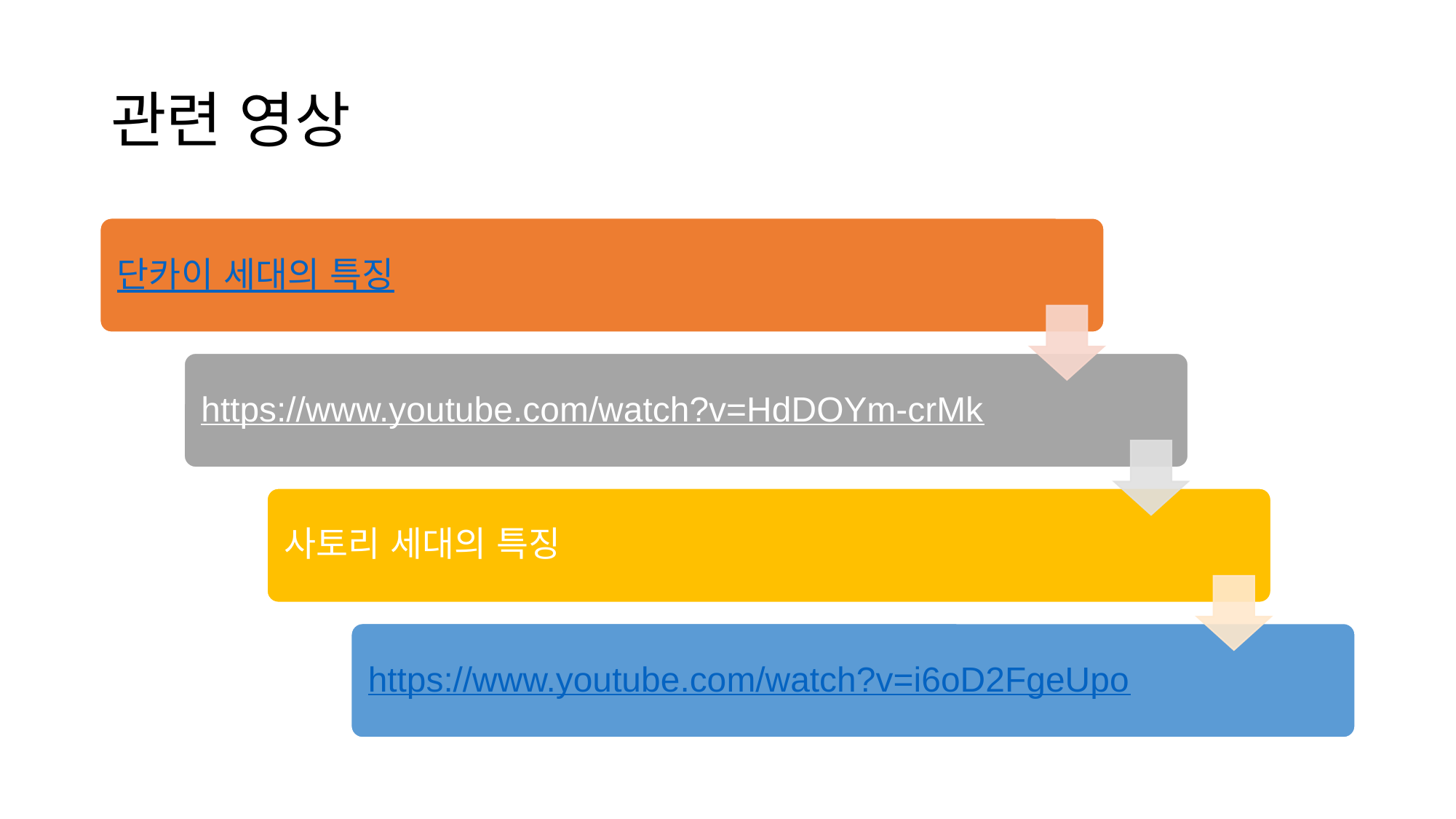

# 관련 영상
단카이 세대의 특징
https://www.youtube.com/watch?v=HdDOYm-crMk
사토리 세대의 특징
https://www.youtube.com/watch?v=i6oD2FgeUpo